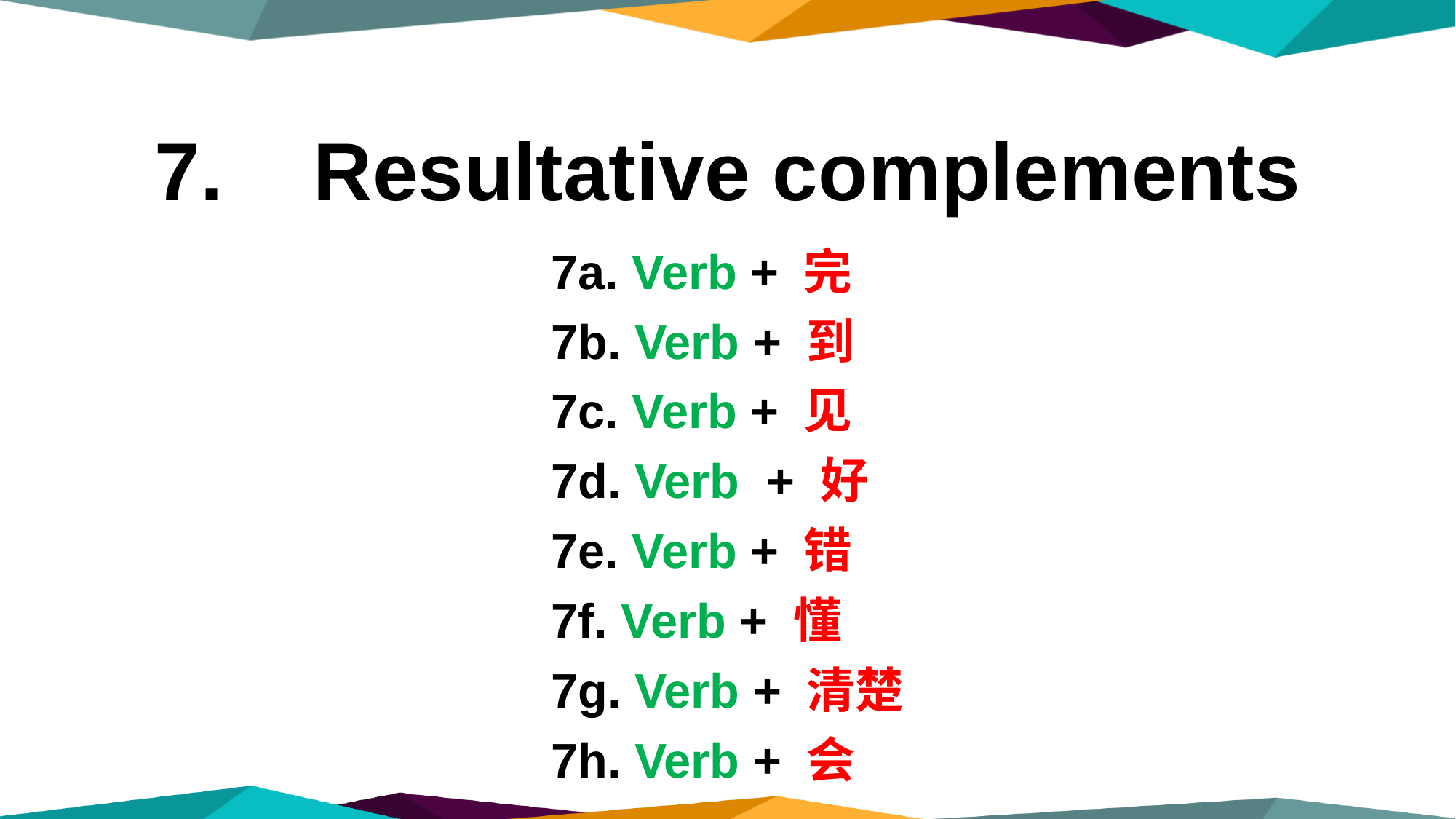

7.    Resultative complements
7a. Verb + 完
7b. Verb + 到
7c. Verb + 见
7d. Verb  + 好
7e. Verb + 错
7f. Verb + 懂
7g. Verb + 清楚
7h. Verb + 会